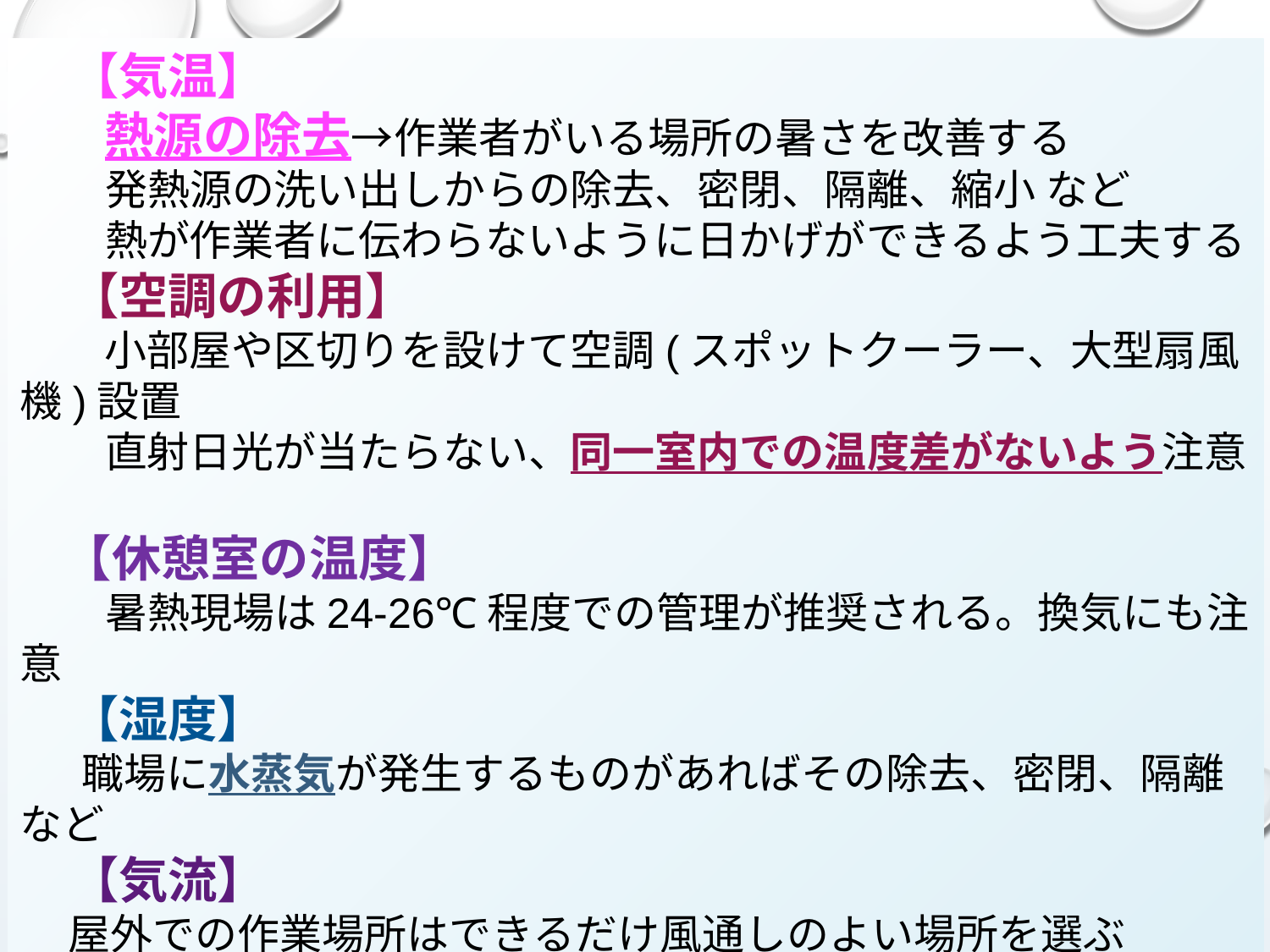

【気温】
　　熱源の除去→作業者がいる場所の暑さを改善する
　　発熱源の洗い出しからの除去、密閉、隔離、縮小 など
　　熱が作業者に伝わらないように日かげができるよう工夫する
　【空調の利用】
　　小部屋や区切りを設けて空調(スポットクーラー、大型扇風機)設置
　　直射日光が当たらない、同一室内での温度差がないよう注意
　【休憩室の温度】
　　暑熱現場は24-26℃程度での管理が推奨される。換気にも注意
　【湿度】
　  職場に水蒸気が発生するものがあればその除去、密閉、隔離など
　【気流】
    屋外での作業場所はできるだけ風通しのよい場所を選ぶ
　　空調の気流は直接作業者に当たらないように、常時、風向を変更する
　【輻射（放射）】
　　道路のアスファルト、床面のコンクリート、グラウンドの樹脂などにも注意